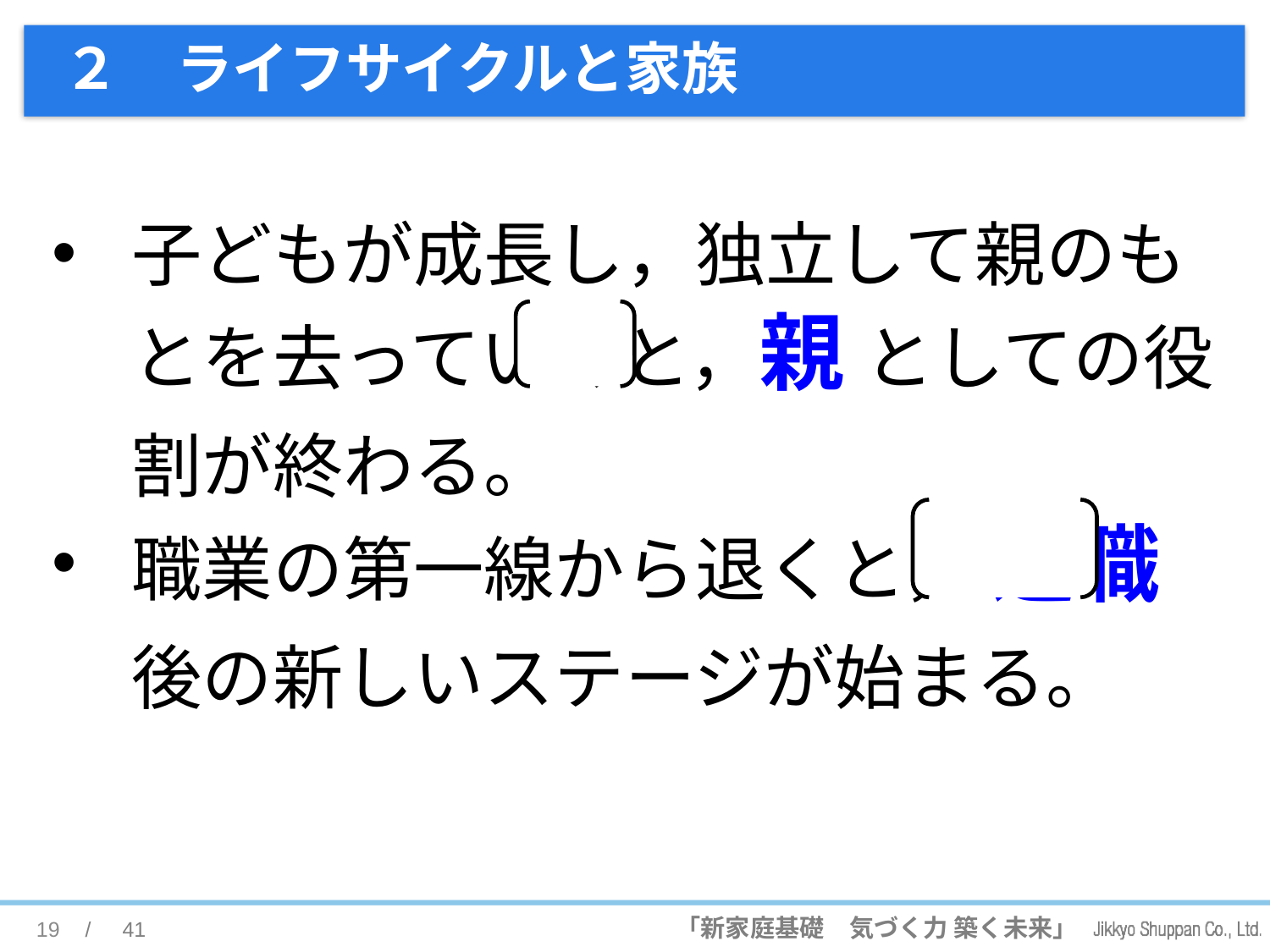

# ２　ライフサイクルと家族
子どもが成長し，独立して親のもとを去っていくと，親 としての役割が終わる。
職業の第一線から退くと， 退職 後の新しいステージが始まる。

19